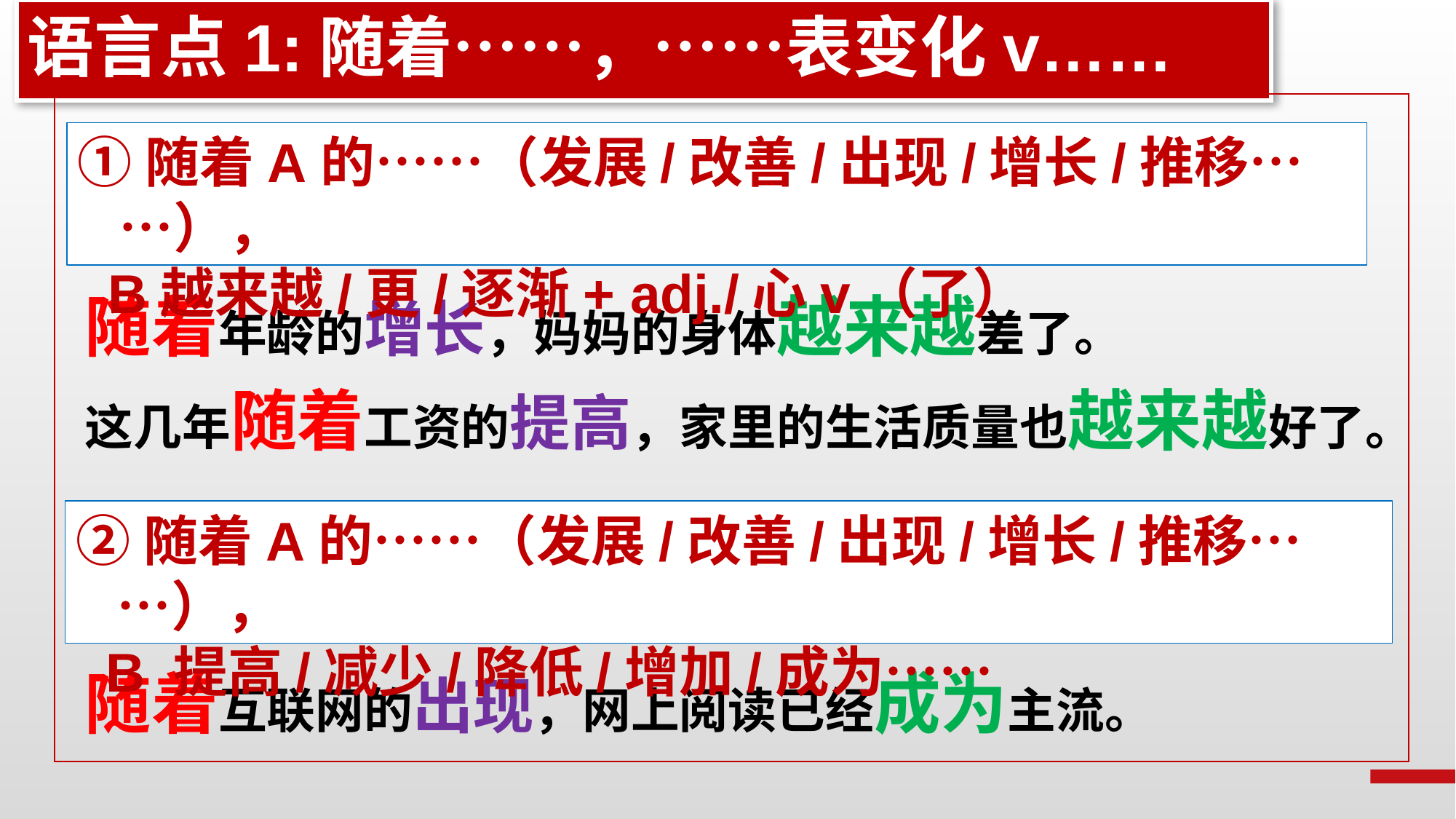

语言点1:随着……，……表变化v……

①随着A的……（发展/改善/出现/增长/推移……），
  B越来越/更/逐渐+ adj./心v（了）
随着年龄的增长，妈妈的身体越来越差了。
这几年随着工资的提高，家里的生活质量也越来越好了。
②随着A的……（发展/改善/出现/增长/推移……），
  B 提高/减少/降低/增加/成为……
随着互联网的出现，网上阅读已经成为主流。